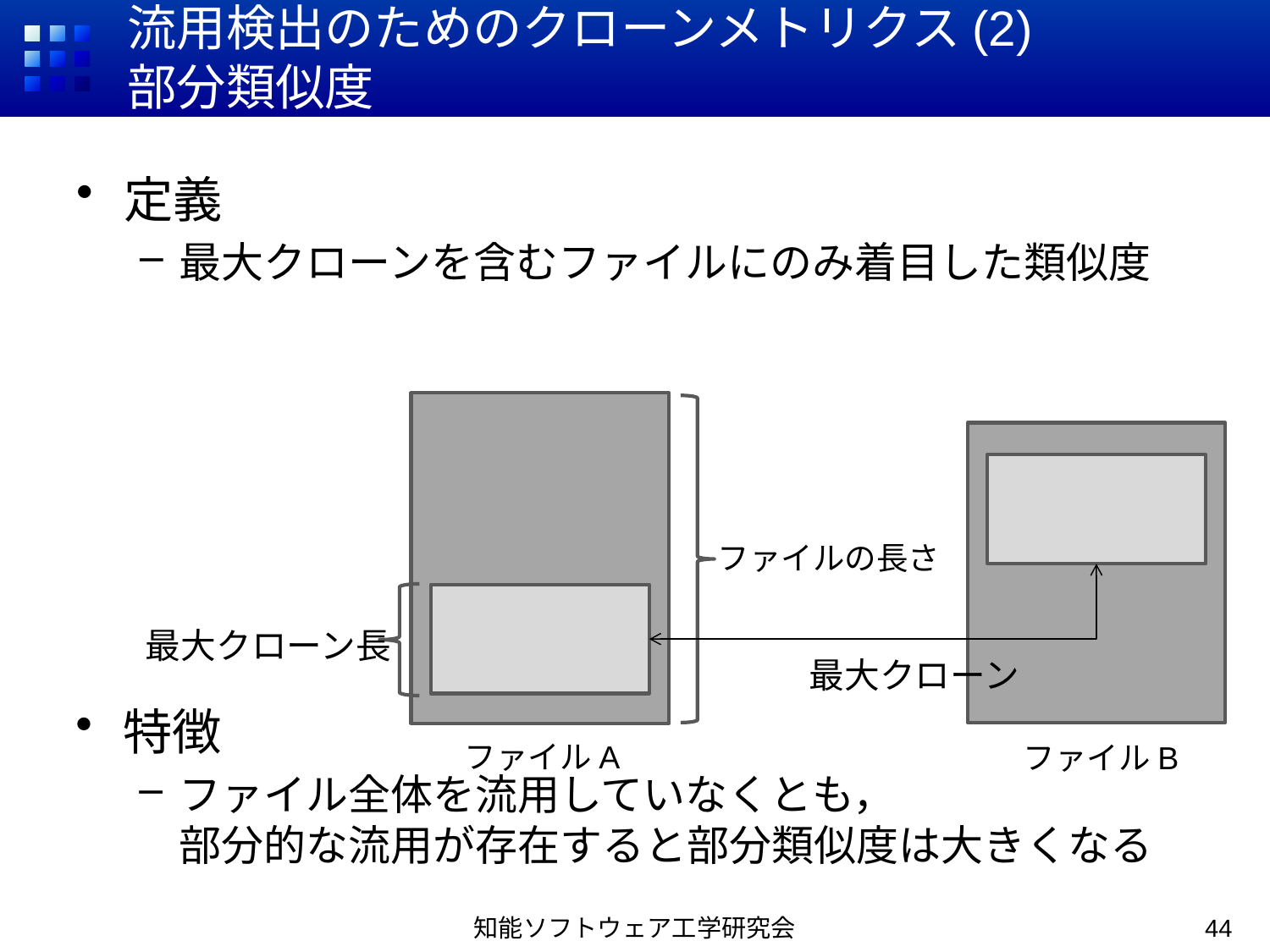

# 流用検出のためのクローンメトリクス(2) 部分類似度
定義
最大クローンを含むファイルにのみ着目した類似度

ファイルの長さ

最大クローン長
最大クローン
特徴
ファイル全体を流用していなくとも，
部分的な流用が存在すると部分類似度は大きくなる
ファイルA
ファイルB
知能ソフトウェア工学研究会
44